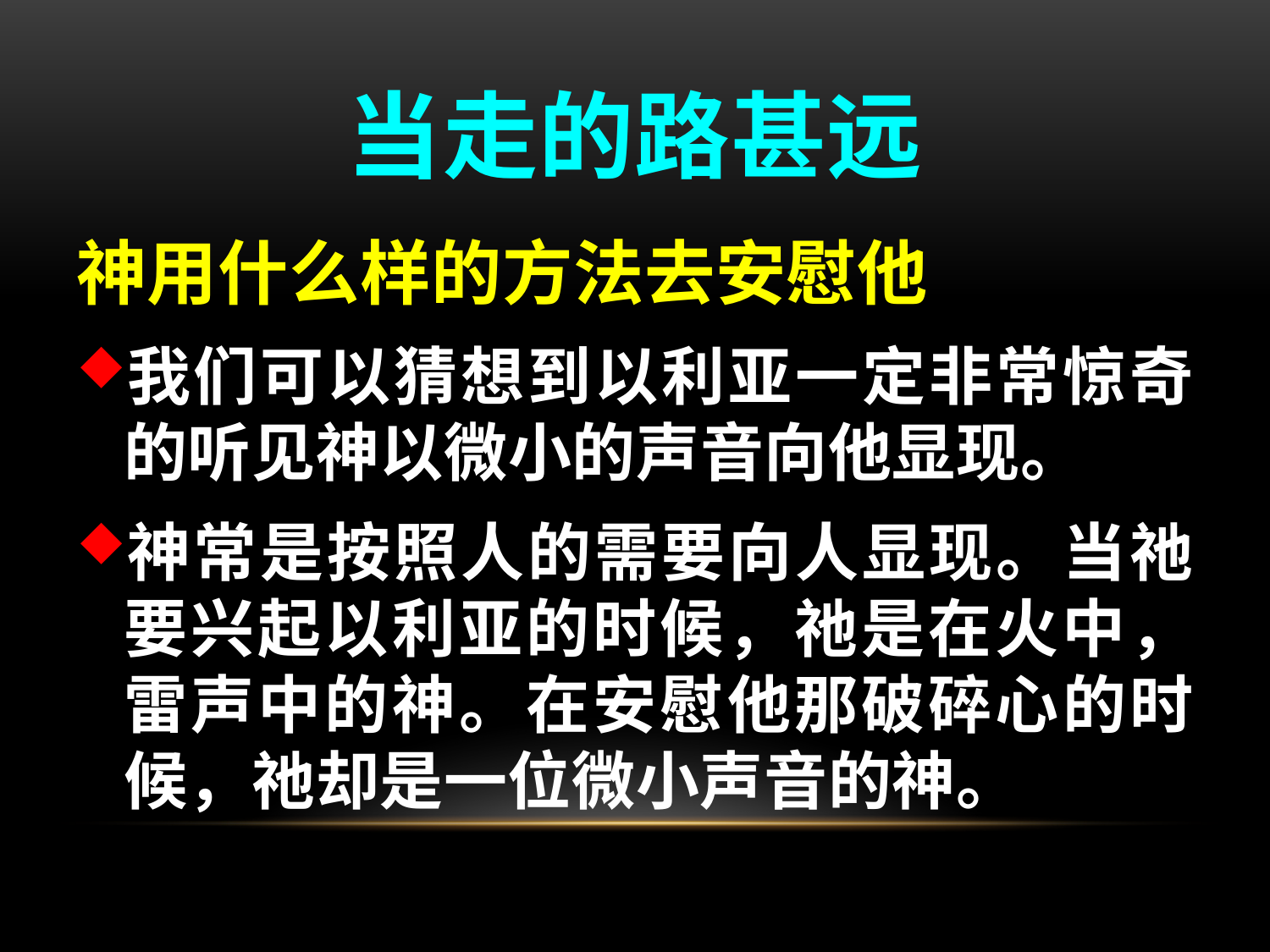

# 当走的路甚远
神用什么样的方法去安慰他
我们可以猜想到以利亚一定非常惊奇的听见神以微小的声音向他显现。
神常是按照人的需要向人显现。当祂要兴起以利亚的时候，祂是在火中，雷声中的神。在安慰他那破碎心的时候，祂却是一位微小声音的神。